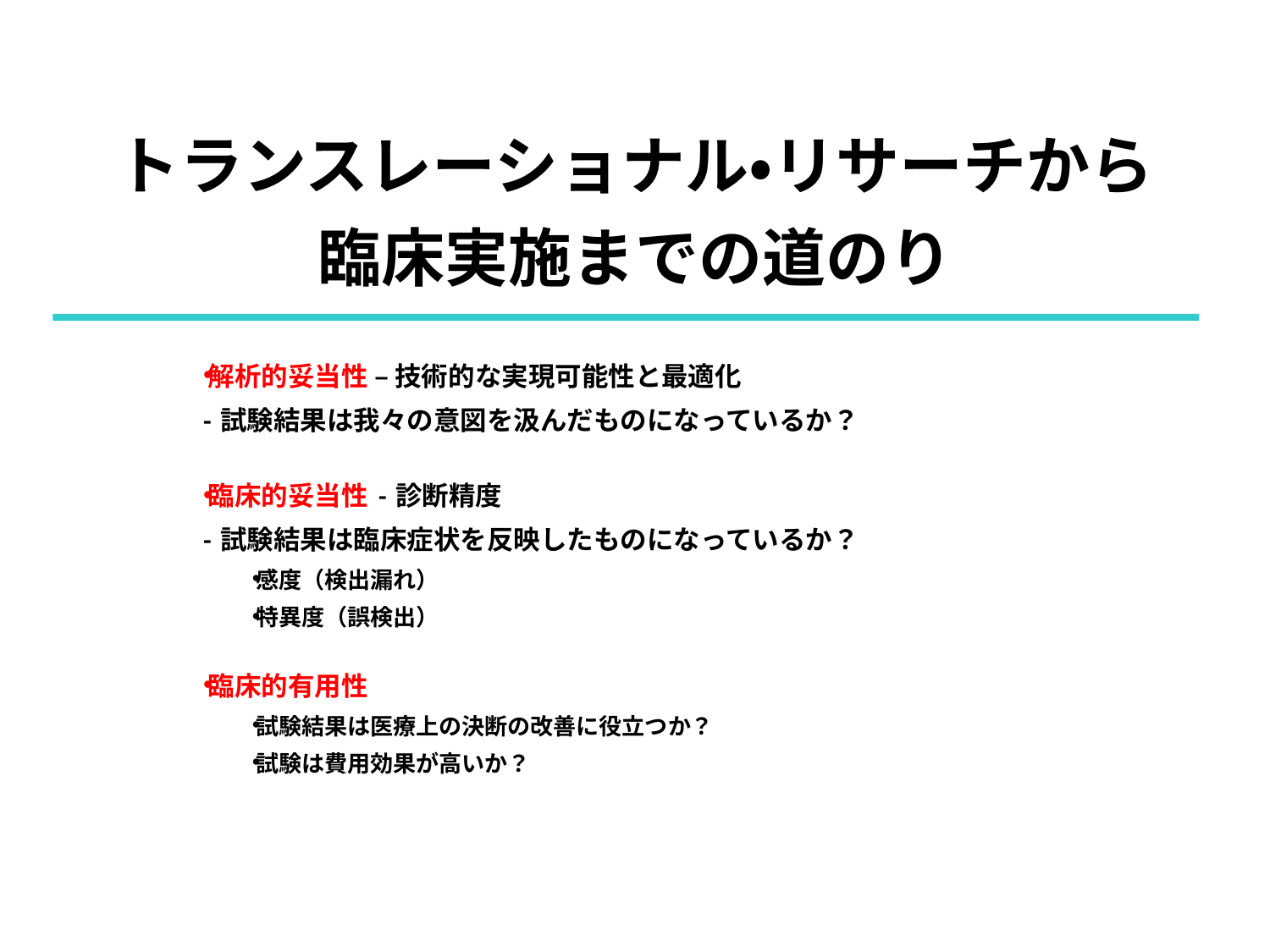

# トランスレーショナル・リサーチから 臨床実施までの道のり

解析的妥当性 – 技術的な実現可能性と最適化
- 試験結果は我々の意図を汲んだものになっているか？

臨床的妥当性 - 診断精度
- 試験結果は臨床症状を反映したものになっているか？
感度（検出漏れ）
特異度（誤検出）

臨床的有用性
試験結果は医療上の決断の改善に役立つか？
試験は費用効果が高いか？